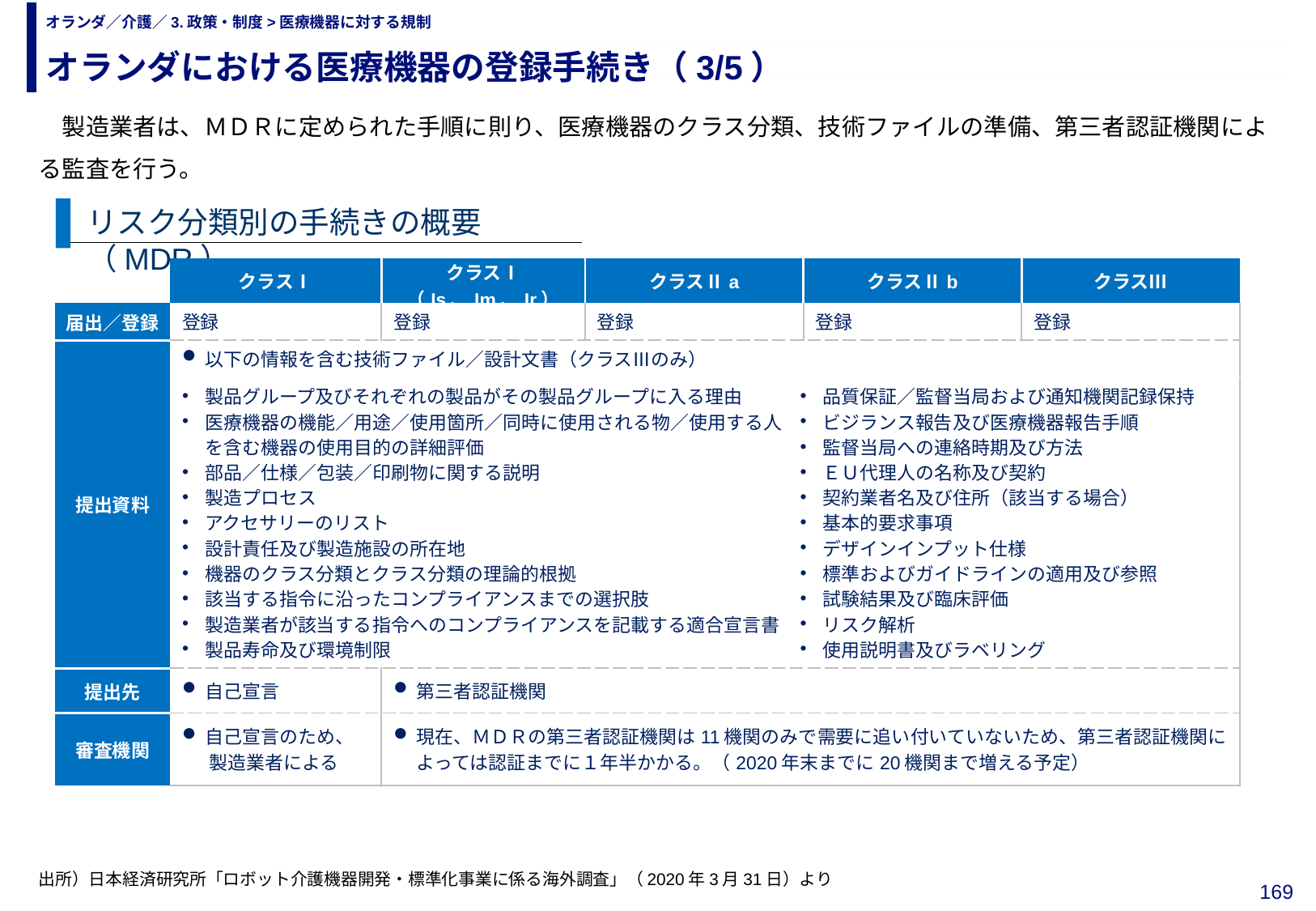

オランダにおける医療機器の登録手続き（3/5）
# オランダ／介護／3.政策・制度>医療機器に対する規制
　製造業者は、ＭＤＲに定められた手順に則り、医療機器のクラス分類、技術ファイルの準備、第三者認証機関による監査を行う。
リスク分類別の手続きの概要（MDR）

|  | クラスⅠ | クラスⅠ （Is、Im、Ir） | クラスⅡa |  | クラスⅡb | クラスⅢ |
| --- | --- | --- | --- | --- | --- | --- |
| 届出／登録 | 登録 | 登録 | 登録 |  | 登録 | 登録 |
| 提出資料 | 以下の情報を含む技術ファイル／設計文書（クラスⅢのみ） |  |  |  |  |  |
|  | 製品グループ及びそれぞれの製品がその製品グループに入る理由 医療機器の機能／用途／使用箇所／同時に使用される物／使用する人を含む機器の使用目的の詳細評価 部品／仕様／包装／印刷物に関する説明 製造プロセス アクセサリーのリスト 設計責任及び製造施設の所在地 機器のクラス分類とクラス分類の理論的根拠 該当する指令に沿ったコンプライアンスまでの選択肢 製造業者が該当する指令へのコンプライアンスを記載する適合宣言書 製品寿命及び環境制限 |  |  | 品質保証／監督当局および通知機関記録保持 ビジランス報告及び医療機器報告手順 監督当局への連絡時期及び方法 ＥＵ代理人の名称及び契約 契約業者名及び住所（該当する場合） 基本的要求事項 デザインインプット仕様 標準およびガイドラインの適用及び参照 試験結果及び臨床評価 リスク解析 使用説明書及びラベリング |  |  |
| 提出先 | 自己宣言 | 第三者認証機関 |  |  |  |  |
| 審査機関 | 自己宣言のため、 　 製造業者による | 現在、ＭＤＲの第三者認証機関は11機関のみで需要に追い付いていないため、第三者認証機関によっては認証までに１年半かかる。（2020年末までに20機関まで増える予定） |  |  |  |  |
出所）日本経済研究所「ロボット介護機器開発・標準化事業に係る海外調査」（2020年3月31日）より